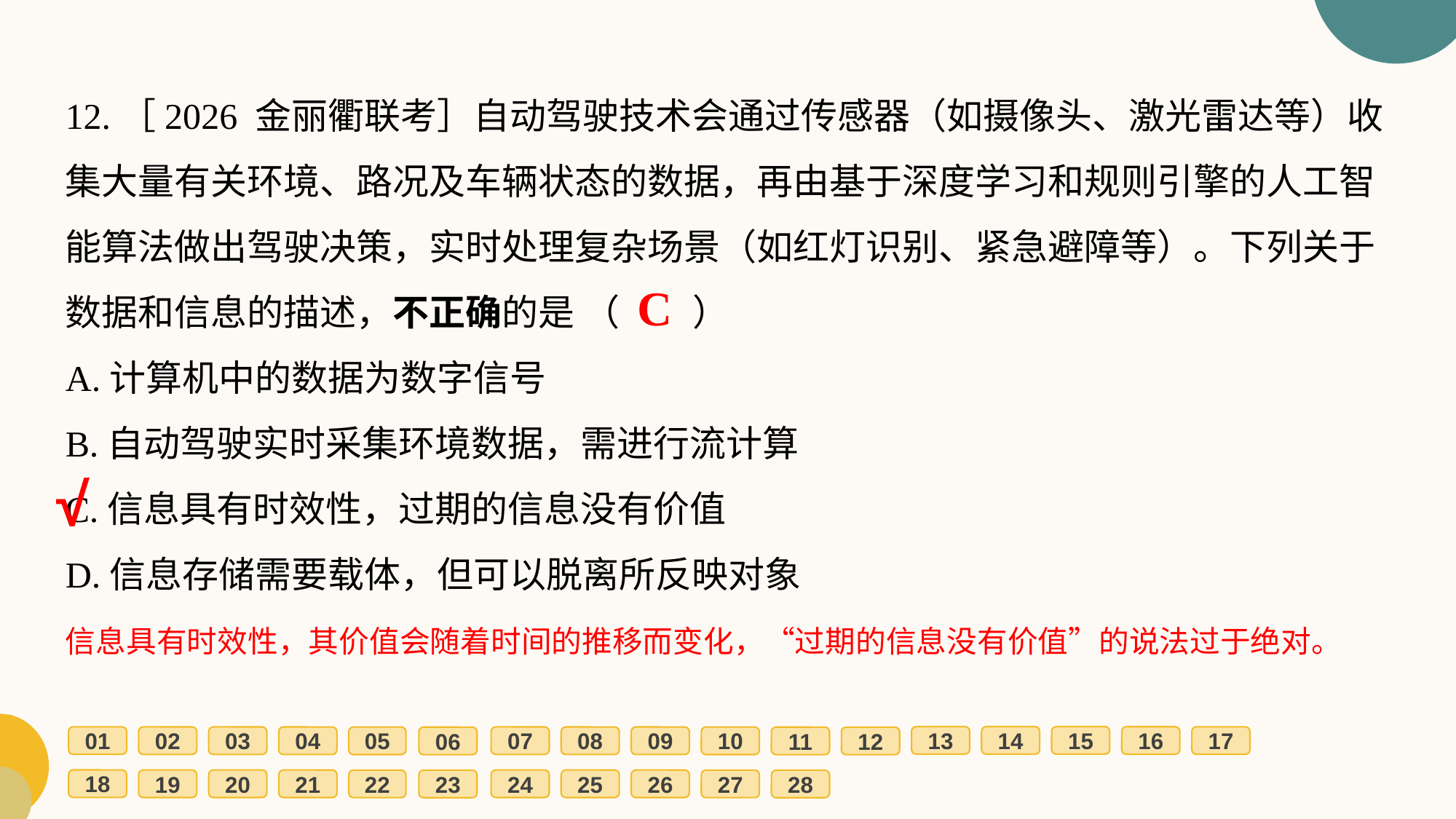

12.［2026 金丽衢联考］自动驾驶技术会通过传感器（如摄像头、激光雷达等）收集大量有关环境、路况及车辆状态的数据，再由基于深度学习和规则引擎的人工智能算法做出驾驶决策，实时处理复杂场景（如红灯识别、紧急避障等）。下列关于数据和信息的描述，不正确的是 （　　）
A.计算机中的数据为数字信号
B.自动驾驶实时采集环境数据，需进行流计算
C.信息具有时效性，过期的信息没有价值
D.信息存储需要载体，但可以脱离所反映对象
C
√
信息具有时效性，其价值会随着时间的推移而变化，“过期的信息没有价值”的说法过于绝对。